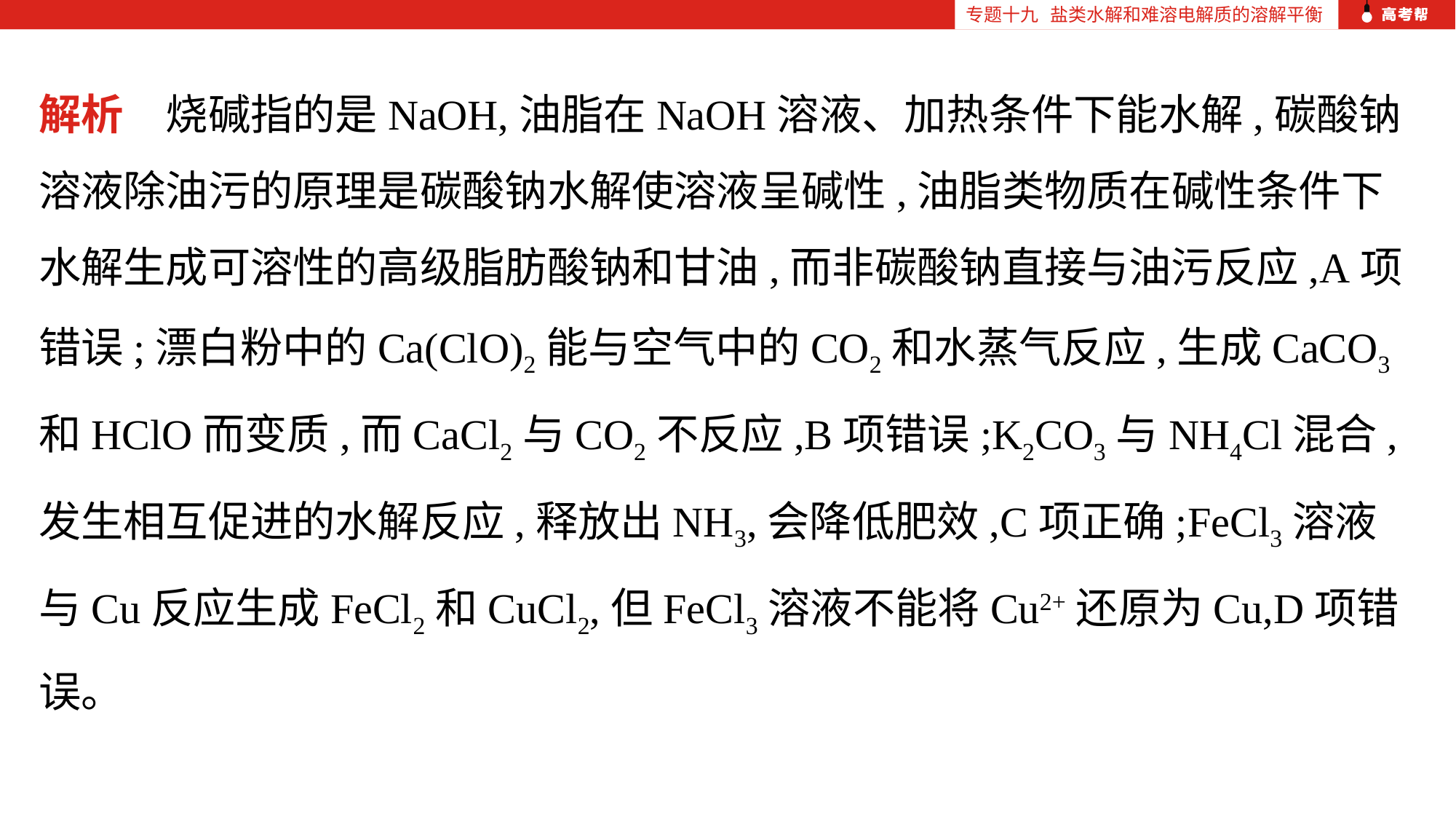

专题十九   盐类水解和难溶电解质的溶解平衡

解析　烧碱指的是NaOH,油脂在NaOH溶液、加热条件下能水解,碳酸钠溶液除油污的原理是碳酸钠水解使溶液呈碱性,油脂类物质在碱性条件下水解生成可溶性的高级脂肪酸钠和甘油,而非碳酸钠直接与油污反应,A项错误;漂白粉中的Ca(ClO)2能与空气中的CO2和水蒸气反应,生成CaCO3和HClO而变质,而CaCl2与CO2不反应,B项错误;K2CO3与NH4Cl混合,发生相互促进的水解反应,释放出NH3,会降低肥效,C项正确;FeCl3溶液与Cu反应生成FeCl2和CuCl2,但FeCl3溶液不能将Cu2+还原为Cu,D项错误。

答案　C